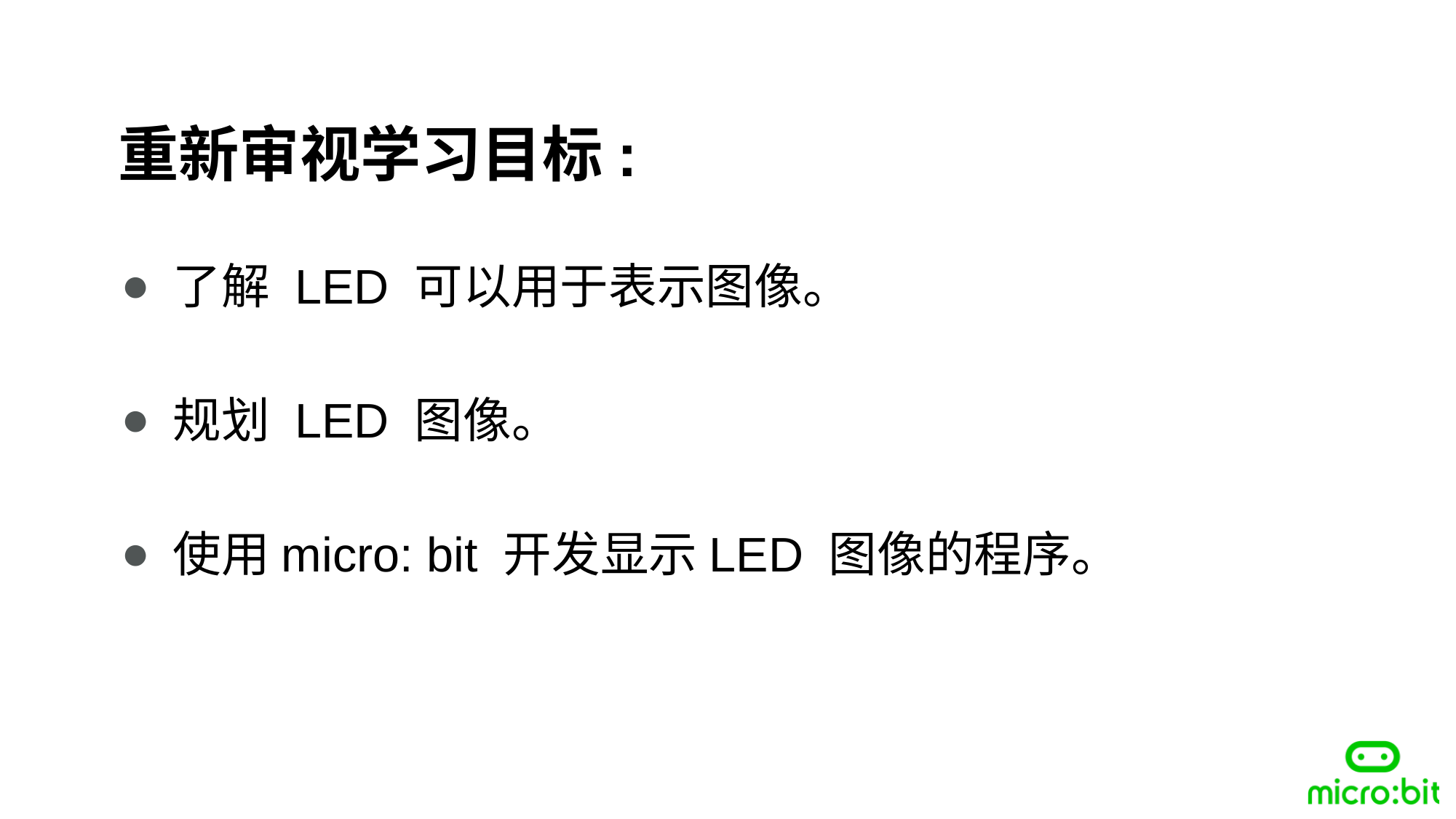

重新审视学习目标:

了解 LED 可以用于表示图像。

规划 LED 图像。

使用micro: bit 开发显示LED 图像的程序。